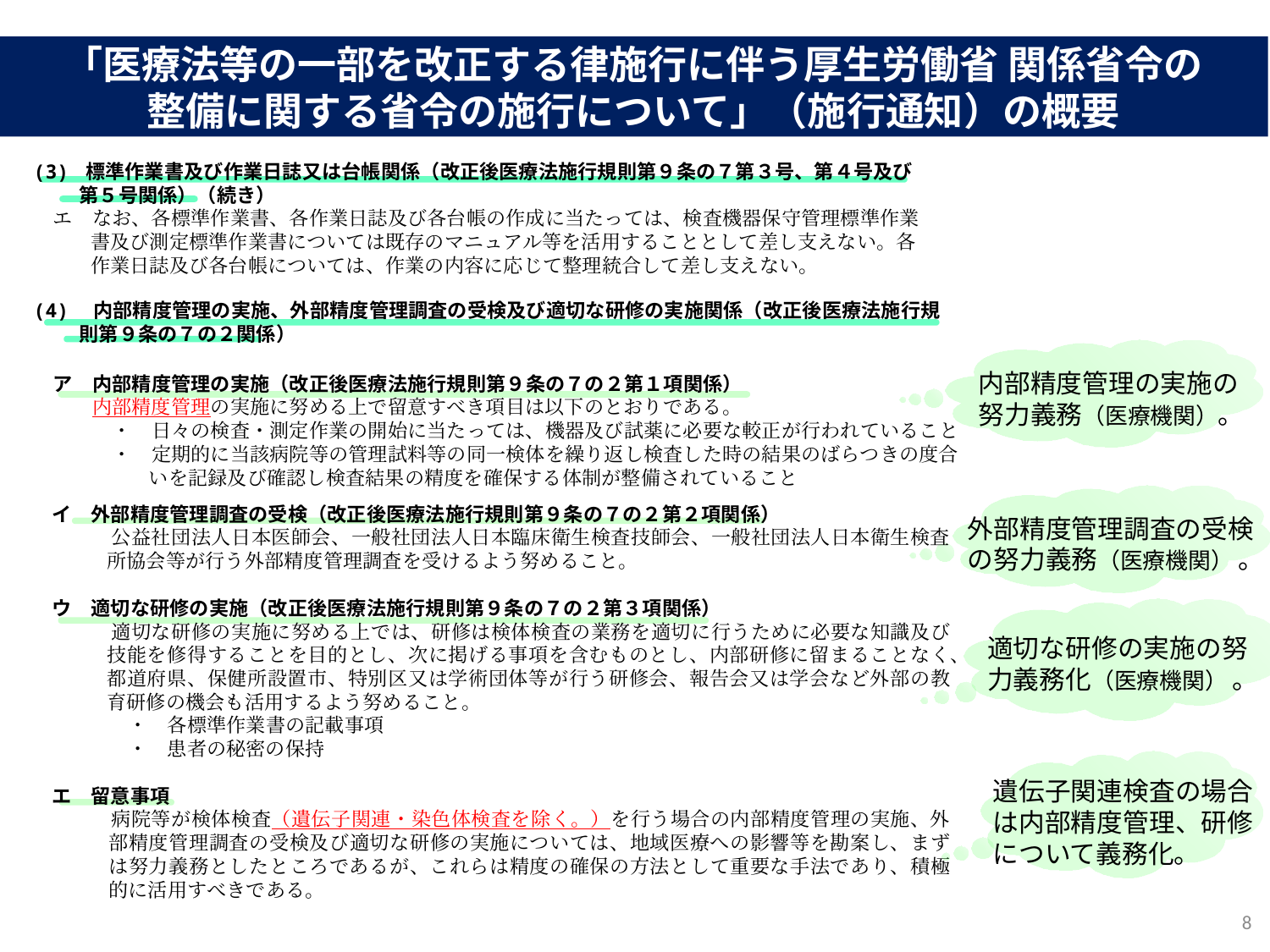

「医療法等の一部を改正する律施行に伴う厚生労働省 関係省令の
整備に関する省令の施行について」（施行通知）の概要
(3) 標準作業書及び作業日誌又は台帳関係（改正後医療法施行規則第９条の７第３号、第４号及び第５号関係）（続き）
　エ　なお、各標準作業書、各作業日誌及び各台帳の作成に当たっては、検査機器保守管理標準作業書及び測定標準作業書については既存のマニュアル等を活用することとして差し支えない。各作業日誌及び各台帳については、作業の内容に応じて整理統合して差し支えない。

(4)　内部精度管理の実施、外部精度管理調査の受検及び適切な研修の実施関係（改正後医療法施行規則第９条の７の２関係）

内部精度管理の実施の努力義務（医療機関）。
　ア　内部精度管理の実施（改正後医療法施行規則第９条の７の２第１項関係）
　　　内部精度管理の実施に努める上で留意すべき項目は以下のとおりである。
　　　　・　日々の検査・測定作業の開始に当たっては、機器及び試薬に必要な較正が行われていること
　　　　・　定期的に当該病院等の管理試料等の同一検体を繰り返し検査した時の結果のばらつきの度合いを記録及び確認し検査結果の精度を確保する体制が整備されていること

イ　外部精度管理調査の受検（改正後医療法施行規則第９条の７の２第２項関係）
　　　公益社団法人日本医師会、一般社団法人日本臨床衛生検査技師会、一般社団法人日本衛生検査所協会等が行う外部精度管理調査を受けるよう努めること。

ウ　適切な研修の実施（改正後医療法施行規則第９条の７の２第３項関係）
　　　適切な研修の実施に努める上では、研修は検体検査の業務を適切に行うために必要な知識及び技能を修得することを目的とし、次に掲げる事項を含むものとし、内部研修に留まることなく、都道府県、保健所設置市、特別区又は学術団体等が行う研修会、報告会又は学会など外部の教育研修の機会も活用するよう努めること。
　・　各標準作業書の記載事項
　・　患者の秘密の保持

エ　留意事項
　　　病院等が検体検査（遺伝子関連・染色体検査を除く。）を行う場合の内部精度管理の実施、外部精度管理調査の受検及び適切な研修の実施については、地域医療への影響等を勘案し、まずは努力義務としたところであるが、これらは精度の確保の方法として重要な手法であり、積極的に活用すべきである。
外部精度管理調査の受検の努力義務（医療機関） 。

適切な研修の実施の努力義務化（医療機関） 。

遺伝子関連検査の場合は内部精度管理、研修について義務化。

8